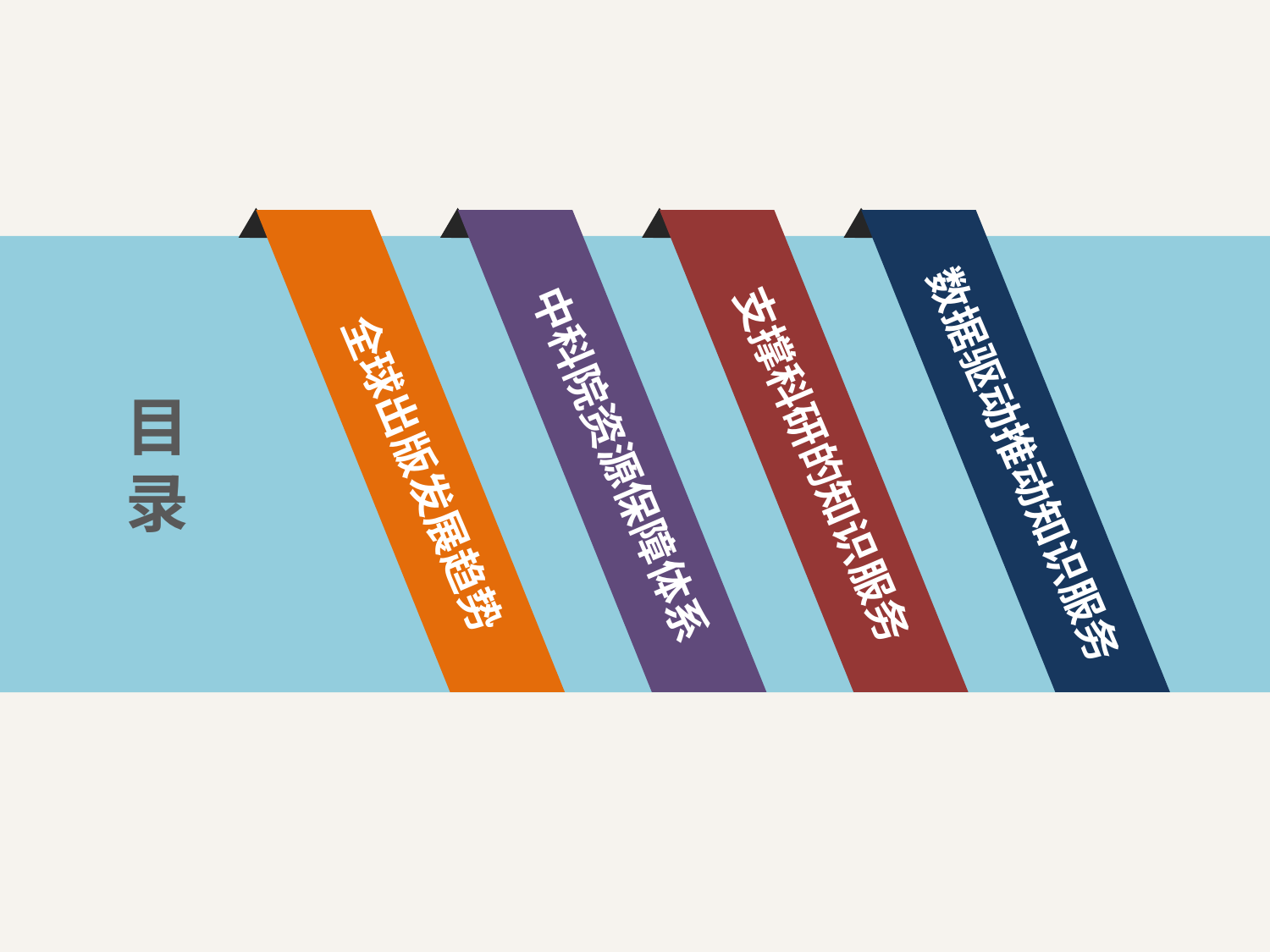

全球出版发展趋势

中科院资源保障体系

支撑科研的知识服务

数据驱动推动知识服务

目录